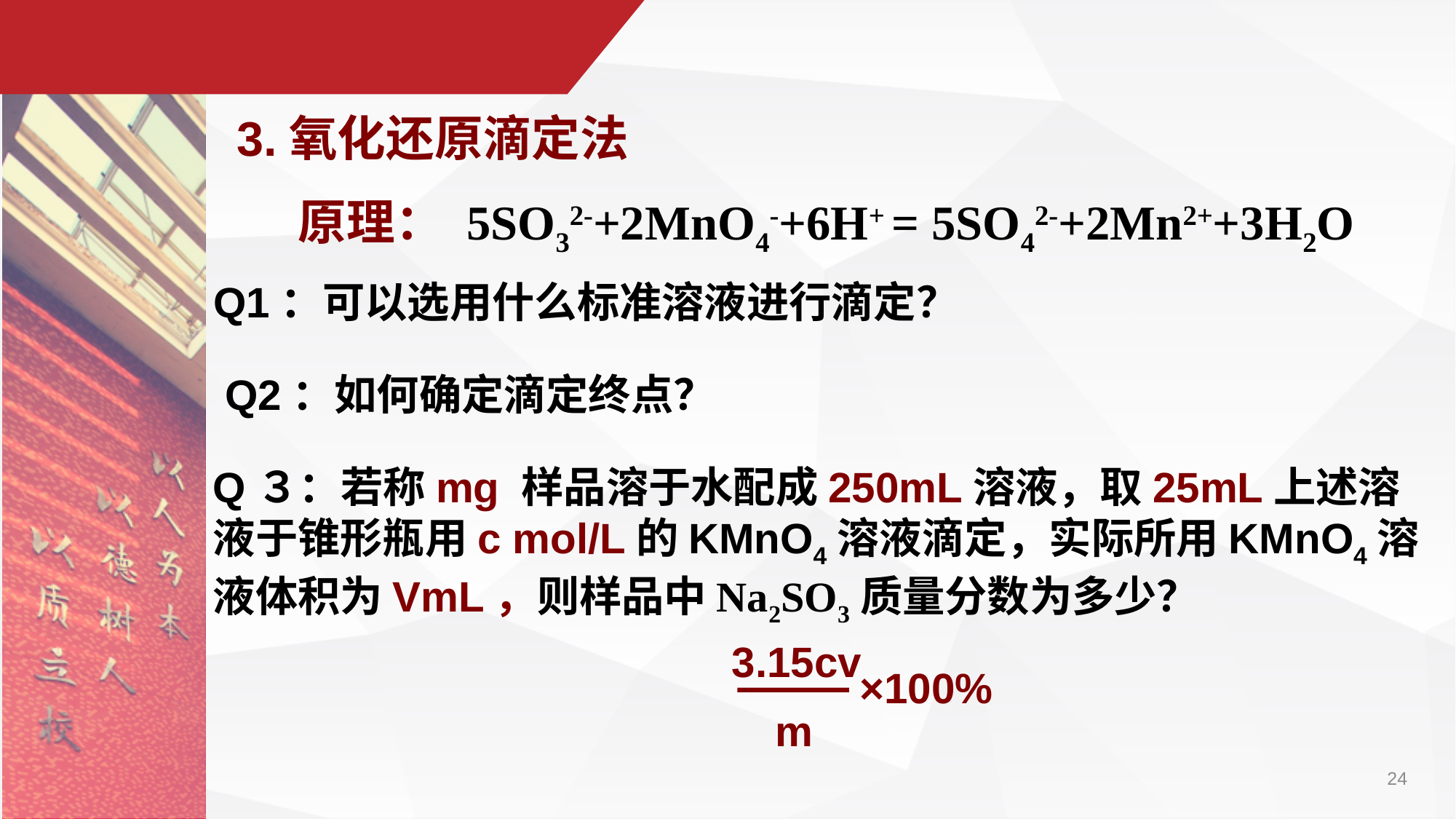

3.氧化还原滴定法
原理： 5SO32-+2MnO4-+6H+ = 5SO42-+2Mn2++3H2O
Q1：可以选用什么标准溶液进行滴定？
Q2：如何确定滴定终点？
Q３：若称mg 样品溶于水配成250mL溶液，取25mL上述溶液于锥形瓶用c mol/L的KMnO4溶液滴定，实际所用KMnO4溶液体积为VmL，则样品中Na2SO3质量分数为多少？

   3.15cv

   m
×100%
24